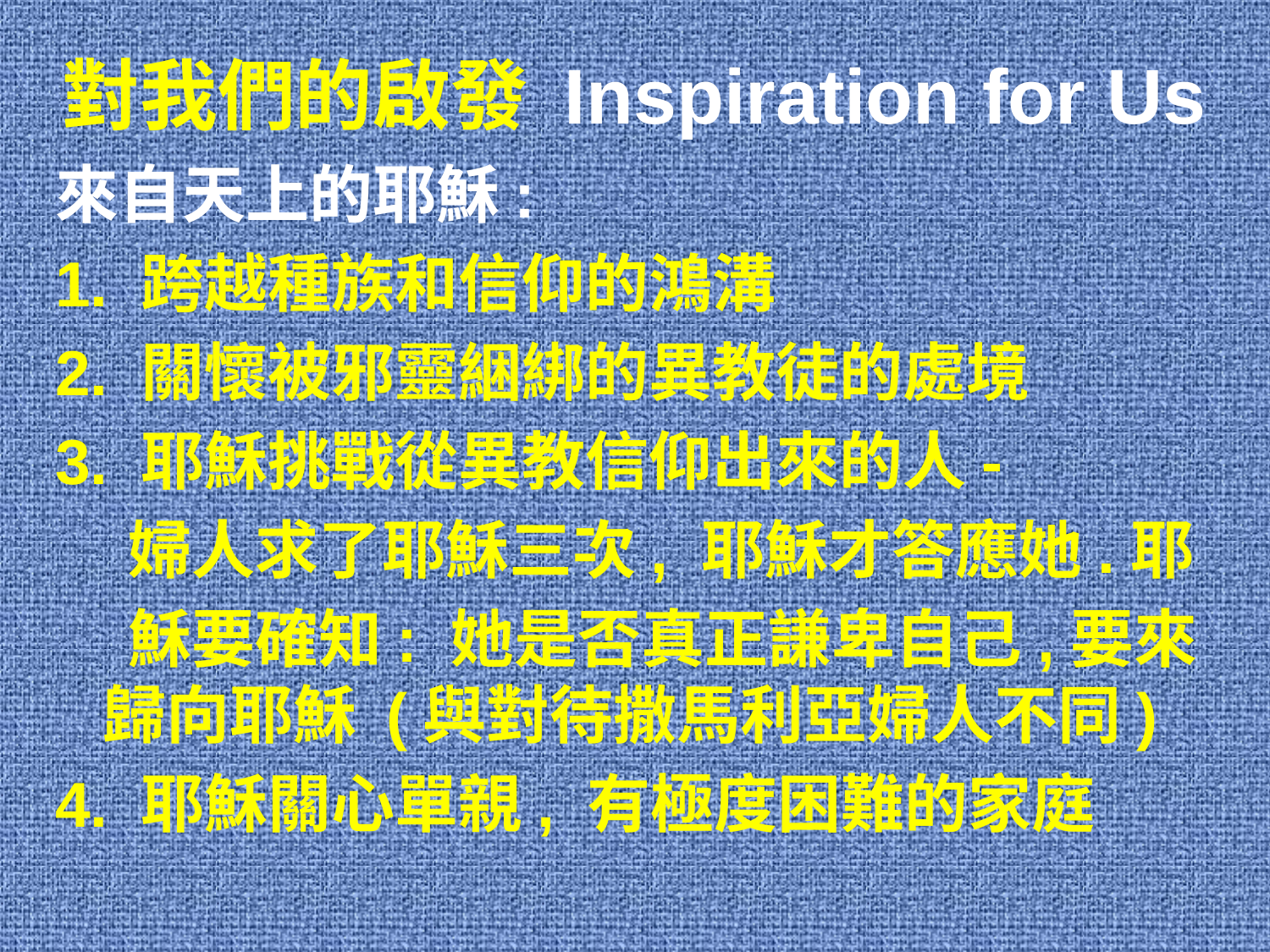

# 對我們的啟發 Inspiration for Us
來自天上的耶穌:
1. 跨越種族和信仰的鴻溝
2. 關懷被邪靈綑綁的異教徒的處境
3. 耶穌挑戰從異教信仰出來的人-
    婦人求了耶穌三次, 耶穌才答應她.耶
    穌要確知: 她是否真正謙卑自己,要來歸向耶穌 (與對待撒馬利亞婦人不同)
4. 耶穌關心單親, 有極度困難的家庭